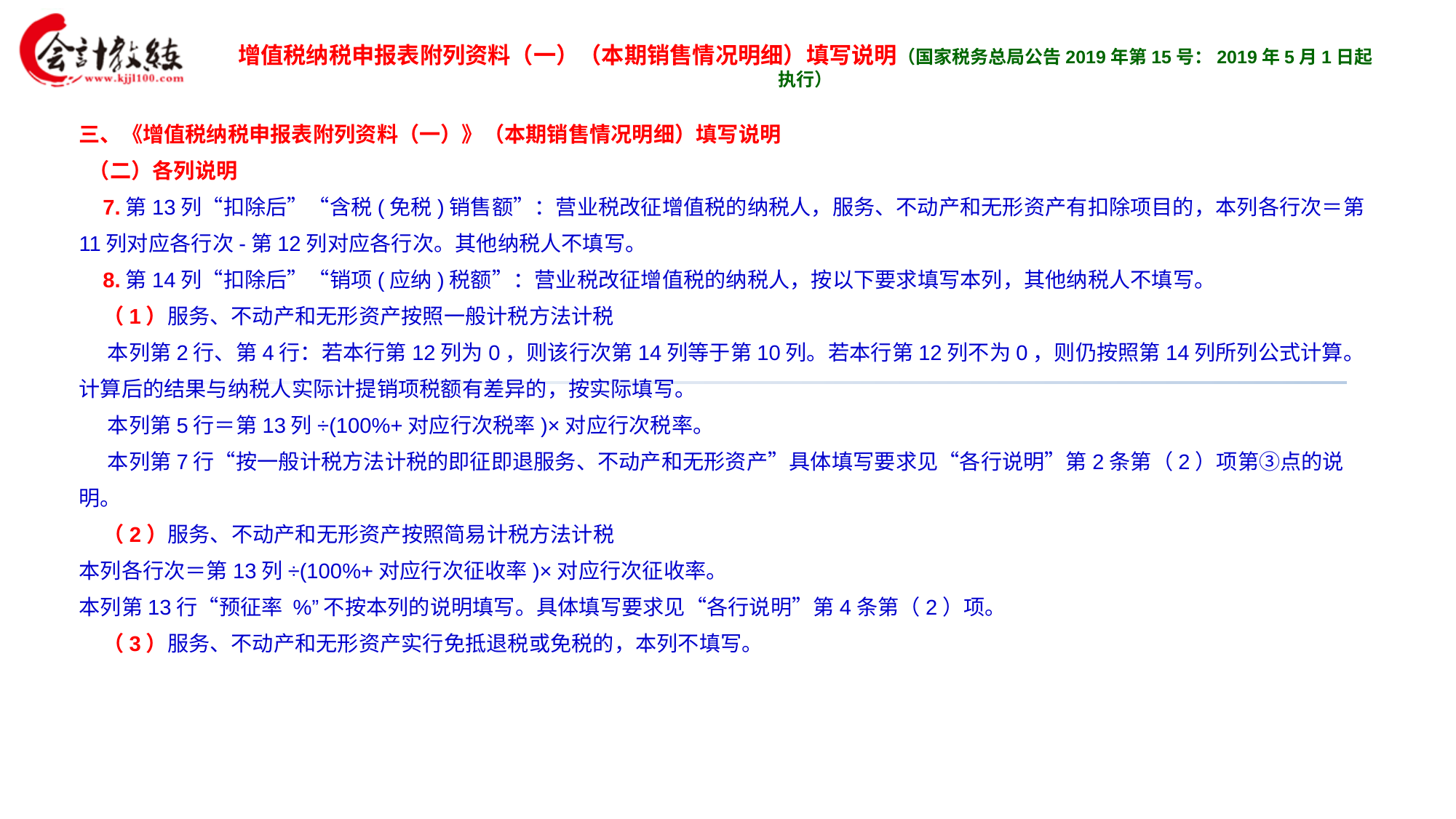

增值税纳税申报表附列资料（一）（本期销售情况明细）填写说明（国家税务总局公告2019年第15号：2019年5月1日起执行）
三、《增值税纳税申报表附列资料（一）》（本期销售情况明细）填写说明
 （二）各列说明
    7.第13列“扣除后”“含税(免税)销售额”：营业税改征增值税的纳税人，服务、不动产和无形资产有扣除项目的，本列各行次＝第11列对应各行次-第12列对应各行次。其他纳税人不填写。
    8.第14列“扣除后”“销项(应纳)税额”：营业税改征增值税的纳税人，按以下要求填写本列，其他纳税人不填写。
    （1）服务、不动产和无形资产按照一般计税方法计税
     本列第2行、第4行：若本行第12列为0，则该行次第14列等于第10列。若本行第12列不为0，则仍按照第14列所列公式计算。计算后的结果与纳税人实际计提销项税额有差异的，按实际填写。
     本列第5行＝第13列÷(100%+对应行次税率)×对应行次税率。
     本列第7行“按一般计税方法计税的即征即退服务、不动产和无形资产”具体填写要求见“各行说明”第2条第（2）项第③点的说明。
    （2）服务、不动产和无形资产按照简易计税方法计税
本列各行次＝第13列÷(100%+对应行次征收率)×对应行次征收率。
本列第13行“预征率 %”不按本列的说明填写。具体填写要求见“各行说明”第4条第（2）项。
    （3）服务、不动产和无形资产实行免抵退税或免税的，本列不填写。